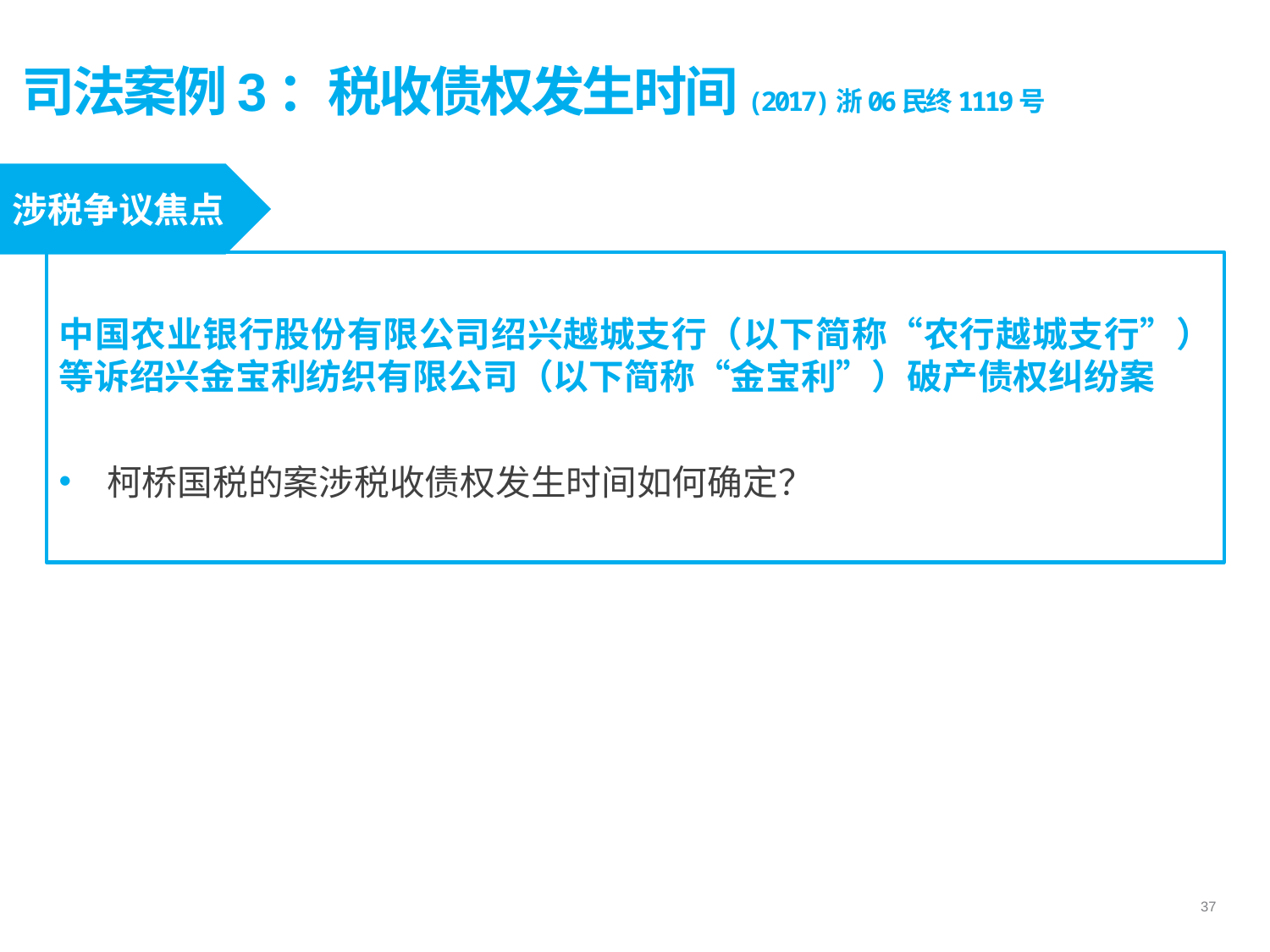

# 司法案例3：税收债权发生时间(2017)浙06民终1119号
涉税争议焦点
中国农业银行股份有限公司绍兴越城支行（以下简称“农行越城支行”）等诉绍兴金宝利纺织有限公司（以下简称“金宝利”）破产债权纠纷案
柯桥国税的案涉税收债权发生时间如何确定？
37